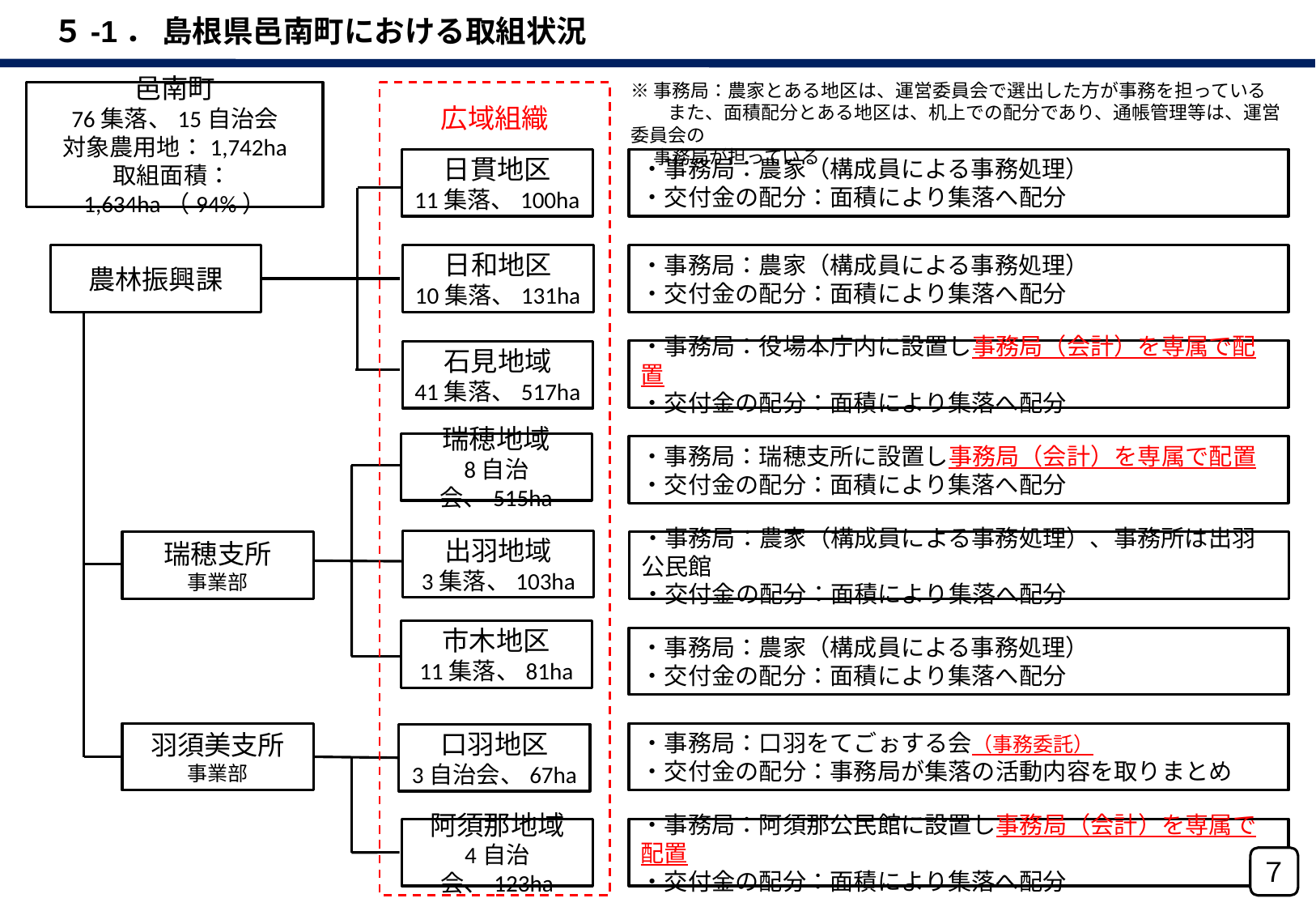

５-1． 島根県邑南町における取組状況
※事務局：農家とある地区は、運営委員会で選出した方が事務を担っている
　　また、面積配分とある地区は、机上での配分であり、通帳管理等は、運営委員会の
　 事務局が担っている

邑南町
76集落、15自治会
対象農用地：1,742ha
取組面積：1,634ha（94%）
広域組織

日貫地区
11集落、100ha
・事務局：農家（構成員による事務処理）
・交付金の配分：面積により集落へ配分
日和地区
10集落、131ha
農林振興課
・事務局：農家（構成員による事務処理）
・交付金の配分：面積により集落へ配分
・事務局：役場本庁内に設置し事務局（会計）を専属で配置
・交付金の配分：面積により集落へ配分
石見地域
41集落、517ha
瑞穂地域
8自治会、515ha
・事務局：瑞穂支所に設置し事務局（会計）を専属で配置
・交付金の配分：面積により集落へ配分
出羽地域
3集落、103ha
瑞穂支所
事業部
・事務局：農家（構成員による事務処理）、事務所は出羽公民館
・交付金の配分：面積により集落へ配分
市木地区
11集落、81ha
・事務局：農家（構成員による事務処理）
・交付金の配分：面積により集落へ配分
羽須美支所
事業部
・事務局：口羽をてごぉする会（事務委託）
・交付金の配分：事務局が集落の活動内容を取りまとめ
口羽地区
3自治会、67ha
阿須那地域
4自治会、123ha
・事務局：阿須那公民館に設置し事務局（会計）を専属で配置
・交付金の配分：面積により集落へ配分
７